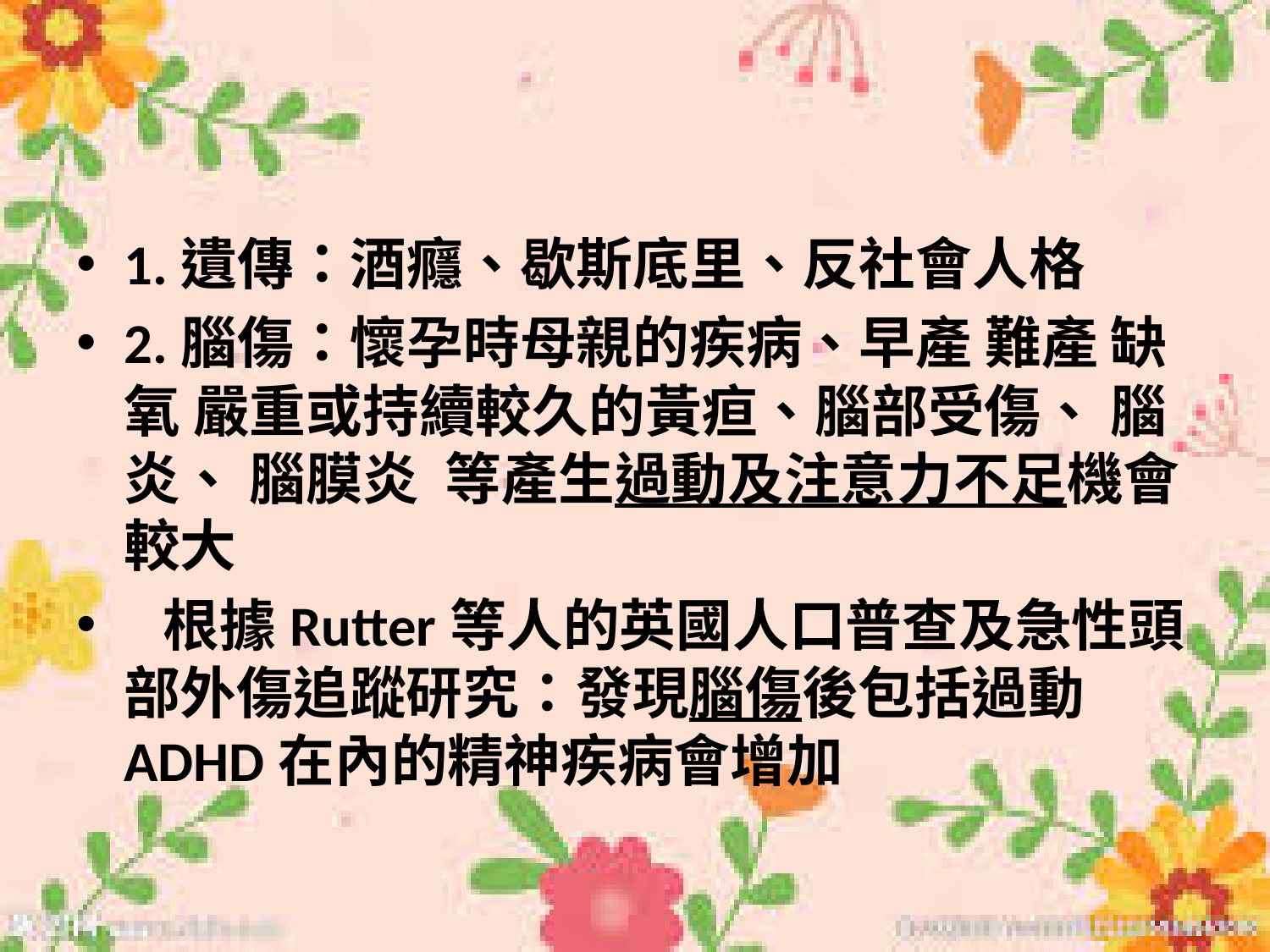

#
1.遺傳：酒癮、歇斯底里、反社會人格
2.腦傷：懷孕時母親的疾病、早產 難產 缺氧 嚴重或持續較久的黃疸、腦部受傷、 腦炎、 腦膜炎  等產生過動及注意力不足機會較大
  根據Rutter等人的英國人口普查及急性頭部外傷追蹤研究：發現腦傷後包括過動ADHD在內的精神疾病會增加